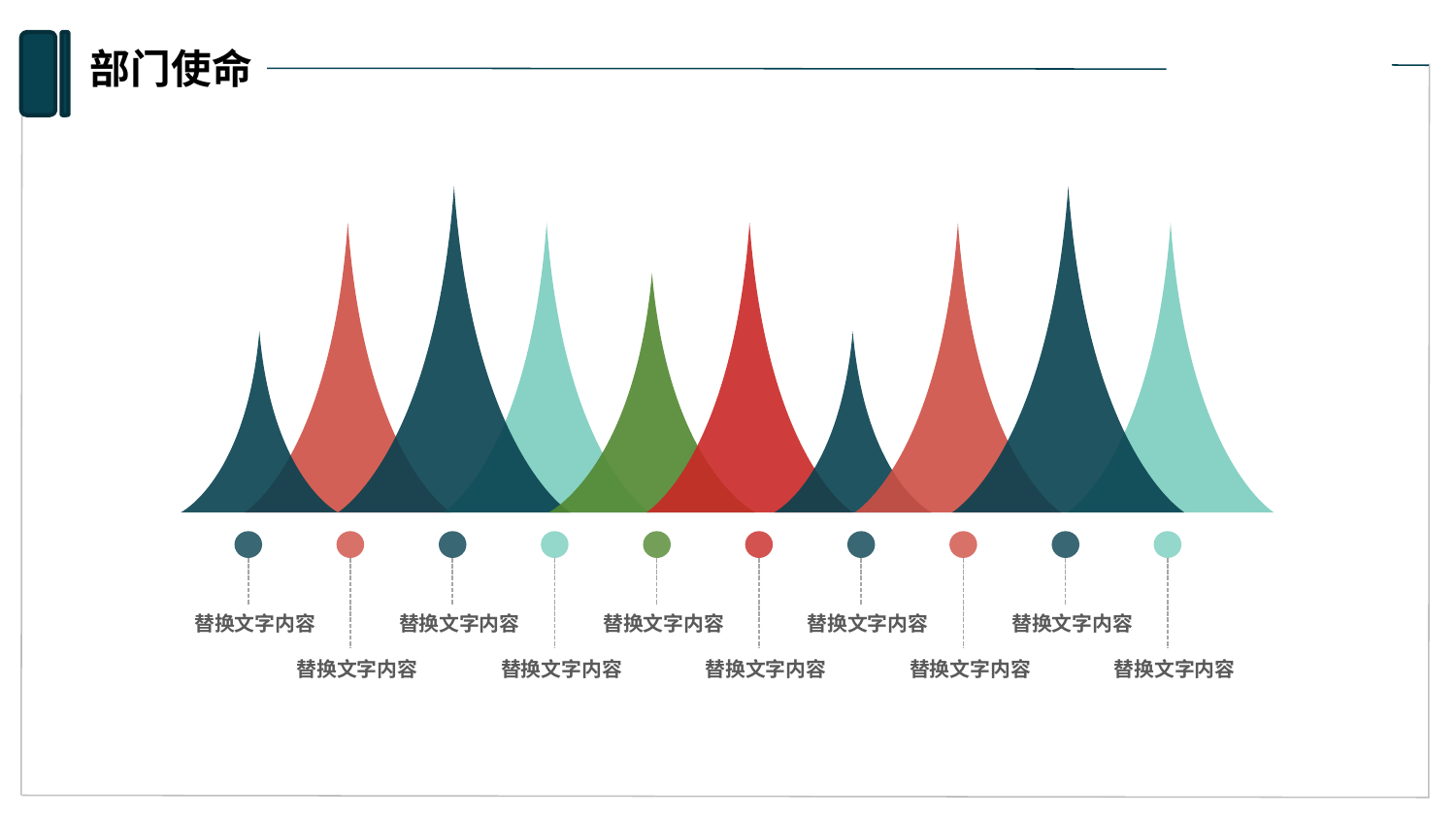

部门使命

替换文字内容

替换文字内容

替换文字内容

替换文字内容

替换文字内容

替换文字内容

替换文字内容

替换文字内容

替换文字内容

替换文字内容